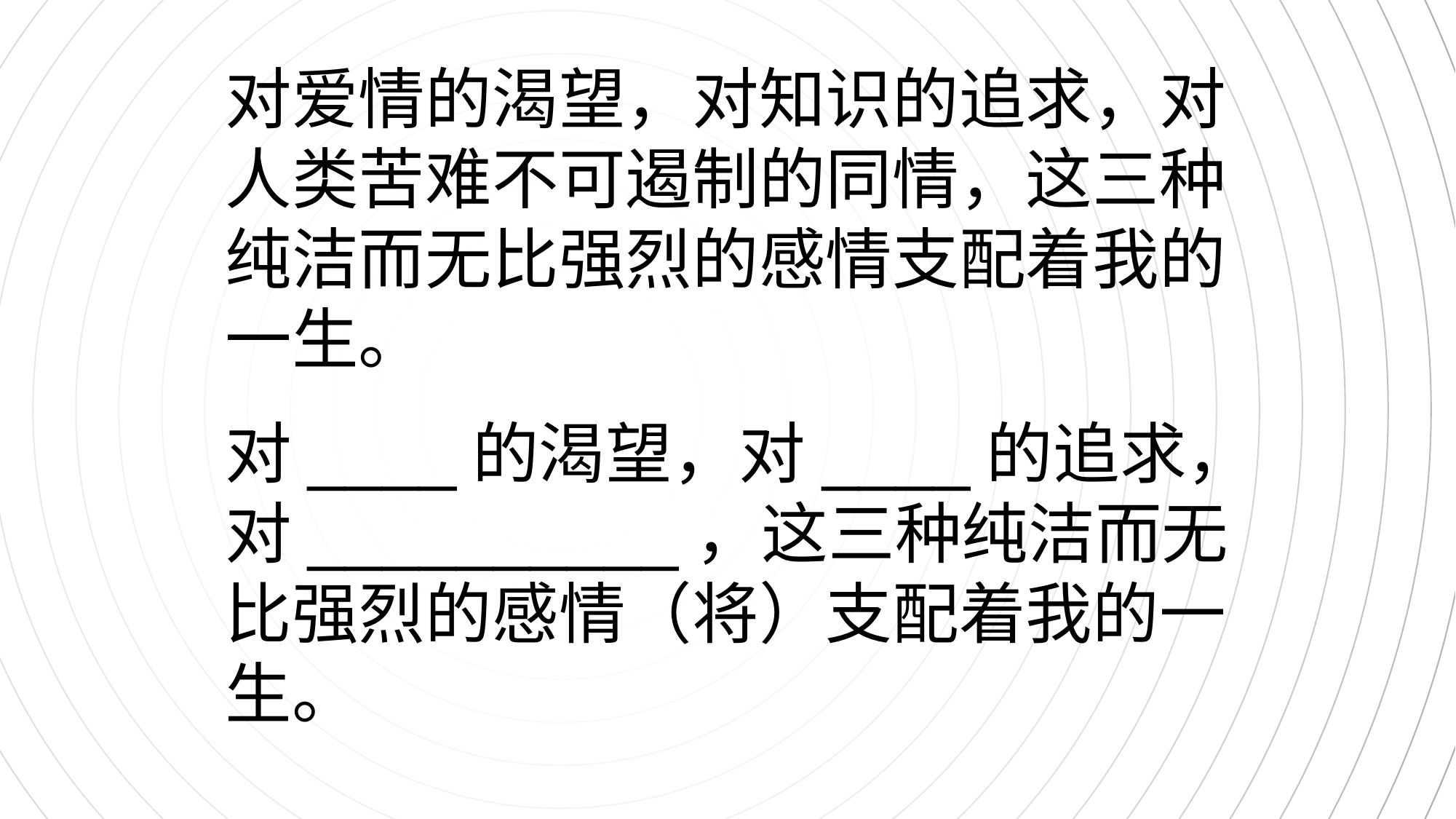

对爱情的渴望，对知识的追求，对人类苦难不可遏制的同情，这三种纯洁而无比强烈的感情支配着我的一生。
对____的渴望，对____的追求，对__________，这三种纯洁而无比强烈的感情（将）支配着我的一生。